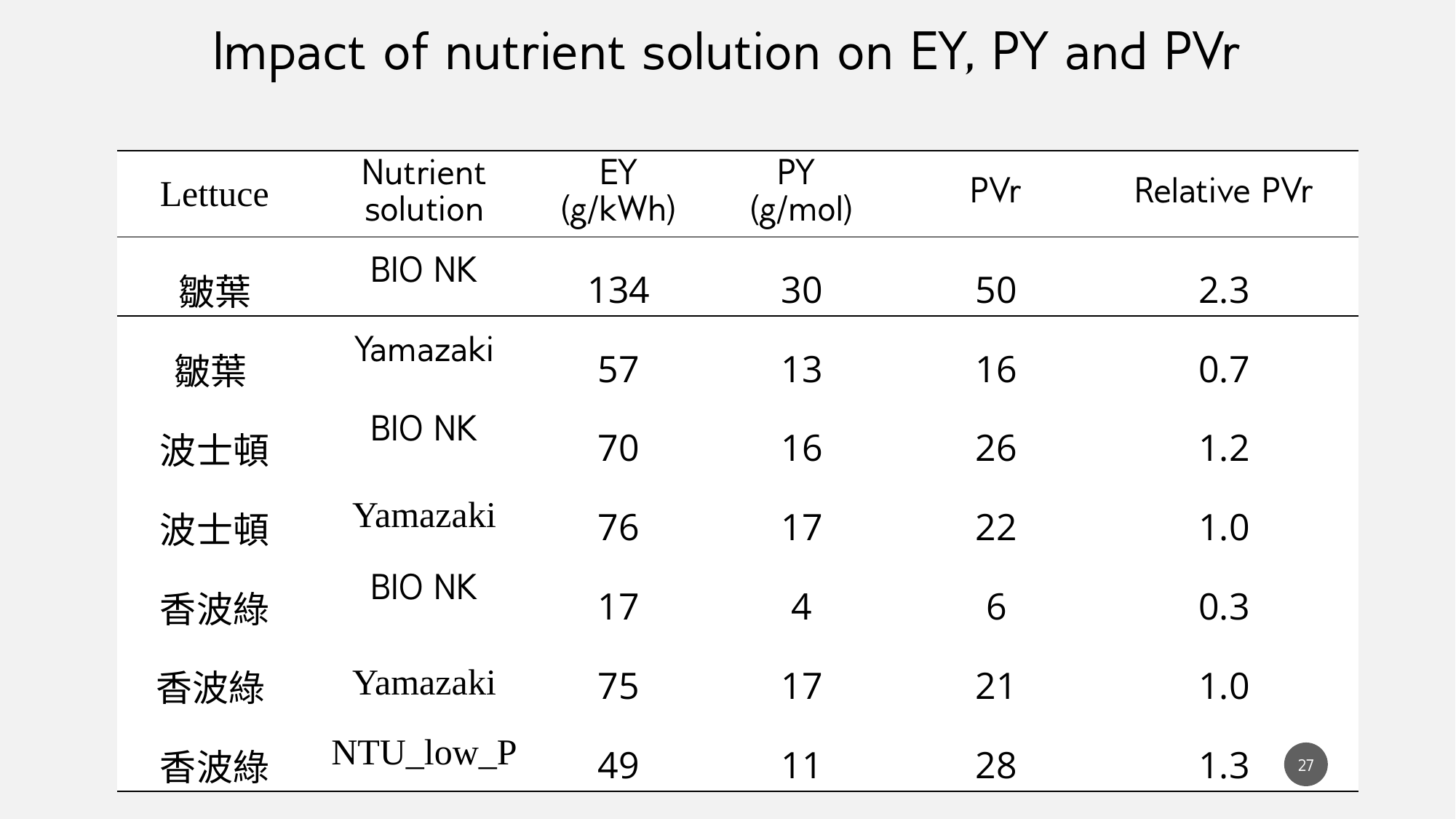

Impact of nutrient solution on EY, PY and PVr
| Lettuce | Nutrient solution | EY (g/kWh) | PY (g/mol) | PVr | Relative PVr |
| --- | --- | --- | --- | --- | --- |
| 皺葉 | BIO NK | 134 | 30 | 50 | 2.3 |
| 皺葉 | Yamazaki | 57 | 13 | 16 | 0.7 |
| 波士頓 | BIO NK | 70 | 16 | 26 | 1.2 |
| 波士頓 | Yamazaki | 76 | 17 | 22 | 1.0 |
| 香波綠 | BIO NK | 17 | 4 | 6 | 0.3 |
| 香波綠 | Yamazaki | 75 | 17 | 21 | 1.0 |
| 香波綠 | NTU\_low\_P | 49 | 11 | 28 | 1.3 |
27